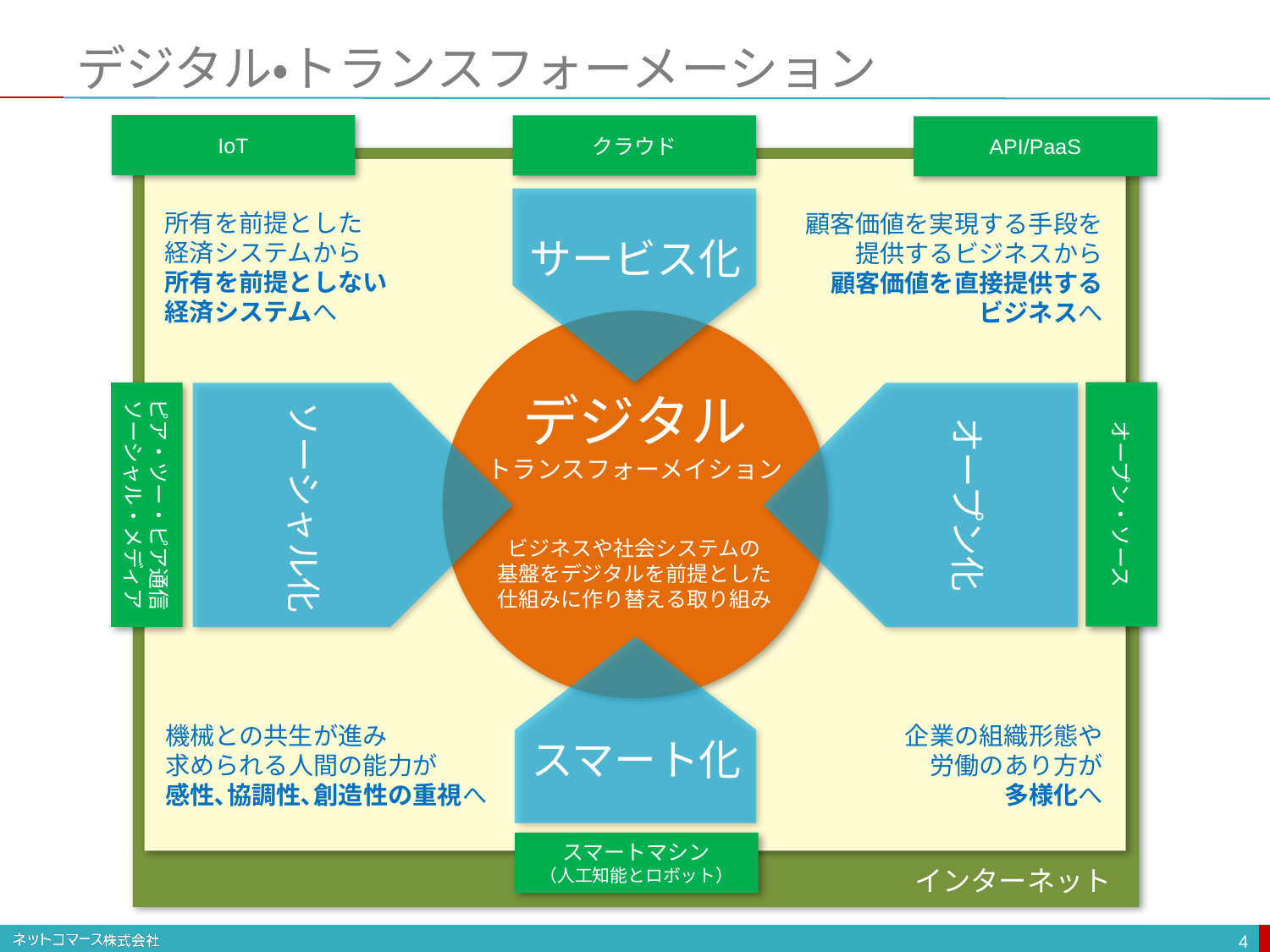

# デジタル・トランスフォーメーション
IoT
クラウド
API/PaaS

所有を前提とした
経済システムから
所有を前提としない
経済システムへ
顧客価値を実現する手段を
提供するビジネスから
顧客価値を直接提供する
ビジネスへ
サービス化

デジタル
トランスフォーメイション
オープン・ソース
ピア・ツー・ピア通信
ソーシャル・メディア

オープン化
ソーシャル化
ビジネスや社会システムの
基盤をデジタルを前提とした
仕組みに作り替える取り組み

機械との共生が進み
求められる人間の能力が
感性､協調性､創造性の重視へ
企業の組織形態や
労働のあり方が
多様化へ
スマート化
スマートマシン
（人工知能とロボット）
インターネット
4